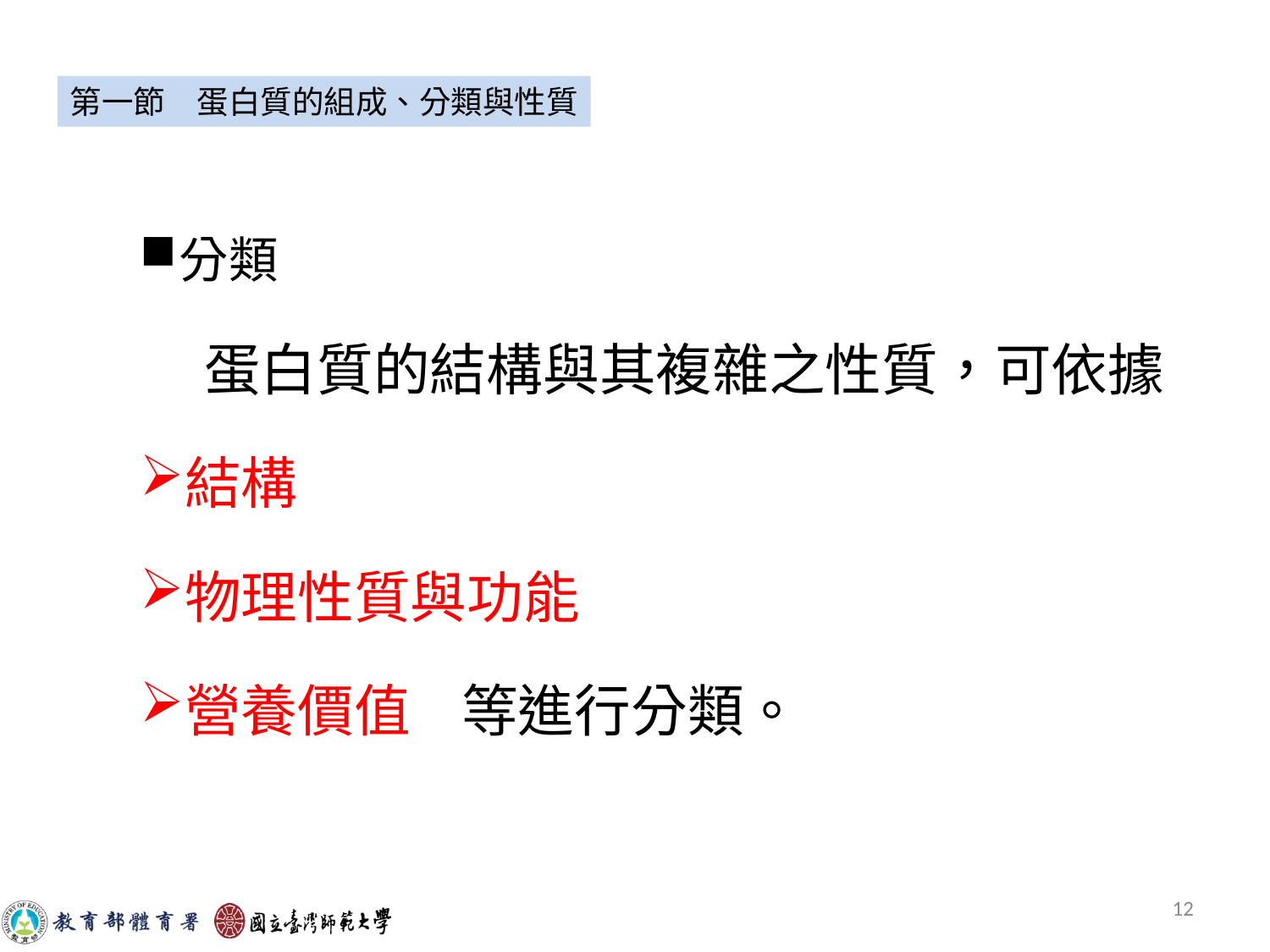

#
第一節　蛋白質的組成、分類與性質
分類
    蛋白質的結構與其複雜之性質，可依據
結構
物理性質與功能
營養價值    等進行分類。
12